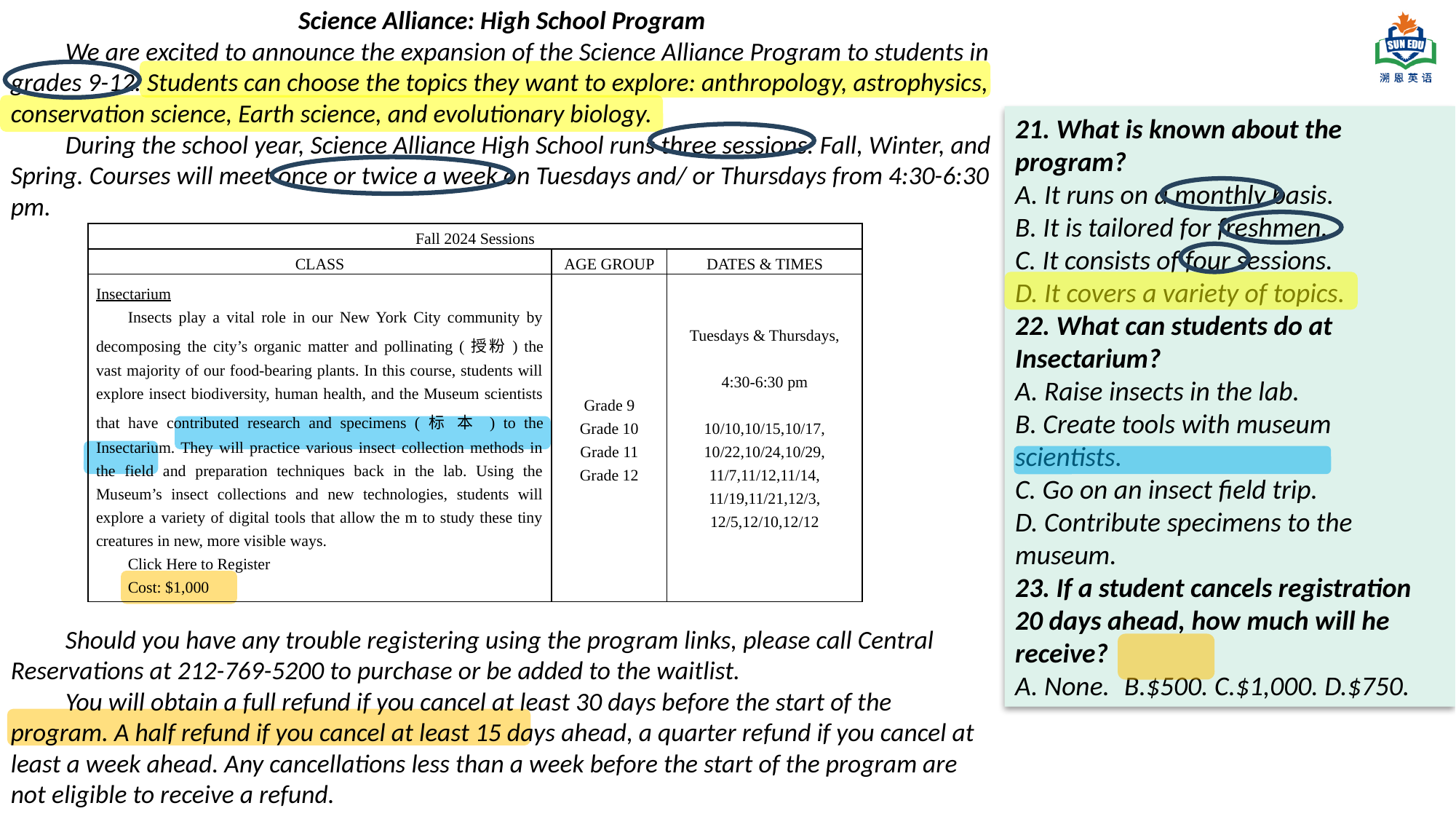

Science Alliance: High School Program
We are excited to announce the expansion of the Science Alliance Program to students in grades 9-12. Students can choose the topics they want to explore: anthropology, astrophysics, conservation science, Earth science, and evolutionary biology.
During the school year, Science Alliance High School runs three sessions: Fall, Winter, and Spring. Courses will meet once or twice a week on Tuesdays and/ or Thursdays from 4:30-6:30 pm.

Should you have any trouble registering using the program links, please call Central Reservations at 212-769-5200 to purchase or be added to the waitlist.
You will obtain a full refund if you cancel at least 30 days before the start of the program. A half refund if you cancel at least 15 days ahead, a quarter refund if you cancel at least a week ahead. Any cancellations less than a week before the start of the program are not eligible to receive a refund.

21. What is known about the program?
A. It runs on a monthly basis.
B. It is tailored for freshmen.
C. It consists of four sessions.
D. It covers a variety of topics.
22. What can students do at Insectarium?
A. Raise insects in the lab.
B. Create tools with museum scientists.
C. Go on an insect field trip.
D. Contribute specimens to the museum.
23. If a student cancels registration 20 days ahead, how much will he receive?
A. None.	B.$500. C.$1,000. D.$750.

| Fall 2024 Sessions |  |  |
| --- | --- | --- |
| CLASS | AGE GROUP | DATES & TIMES |
| Insectarium Insects play a vital role in our New York City community by decomposing the city’s organic matter and pollinating (授粉) the vast majority of our food-bearing plants. In this course, students will explore insect biodiversity, human health, and the Museum scientists that have contributed research and specimens (标 本 ) to the Insectarium. They will practice various insect collection methods in the field and preparation techniques back in the lab. Using the Museum’s insect collections and new technologies, students will explore a variety of digital tools that allow the m to study these tiny creatures in new, more visible ways. Click Here to Register Cost: $1,000 | Grade 9 Grade 10 Grade 11 Grade 12 | Tuesdays & Thursdays,   4:30-6:30 pm   10/10,10/15,10/17, 10/22,10/24,10/29, 11/7,11/12,11/14, 11/19,11/21,12/3, 12/5,12/10,12/12 |